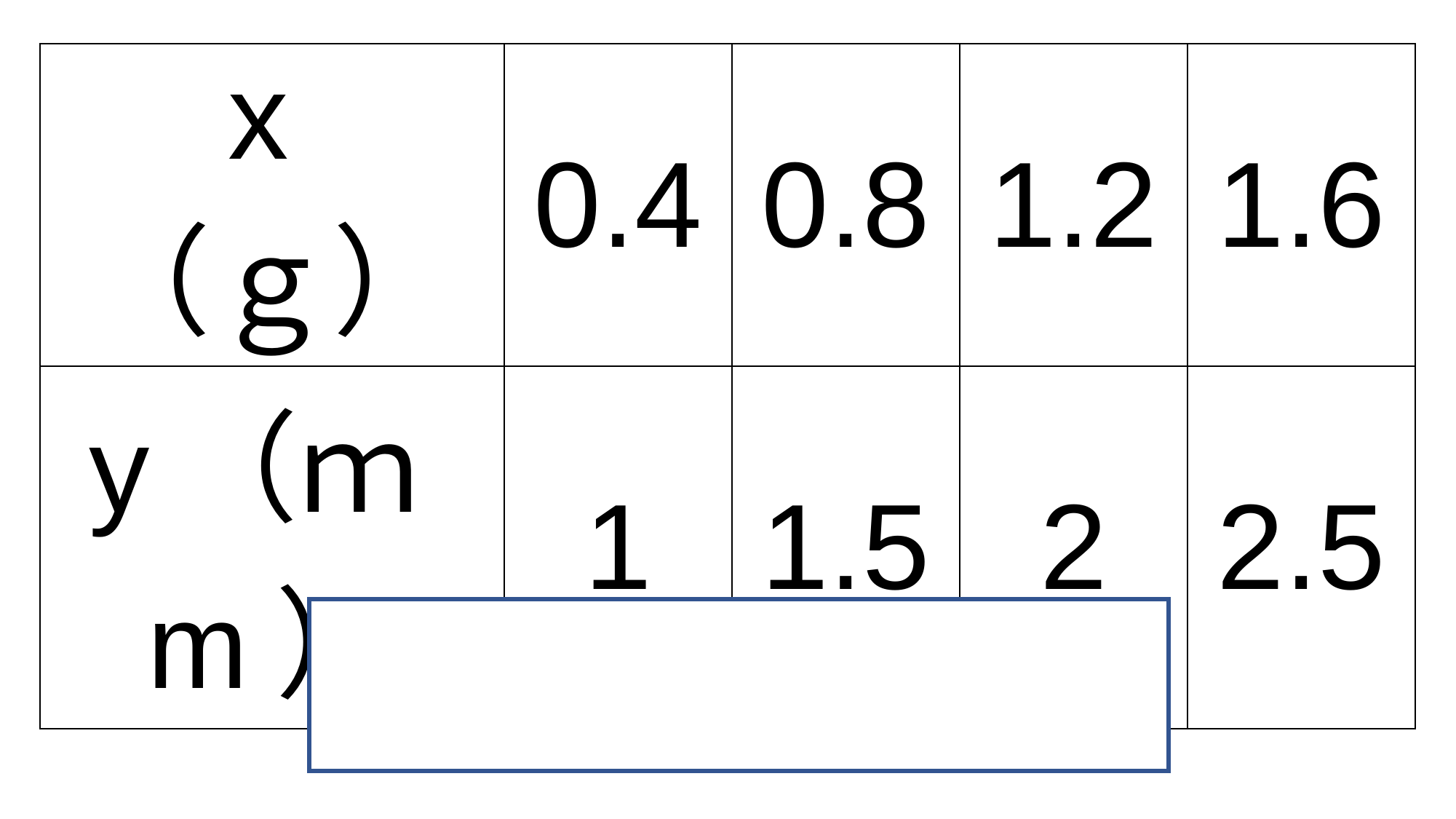

| x（ｇ） | 0.4 | 0.8 | 1.2 | 1.6 |
| --- | --- | --- | --- | --- |
| y（ｍm） | 1 | 1.5 | 2 | 2.5 |

比例
どちらでもない
反比例